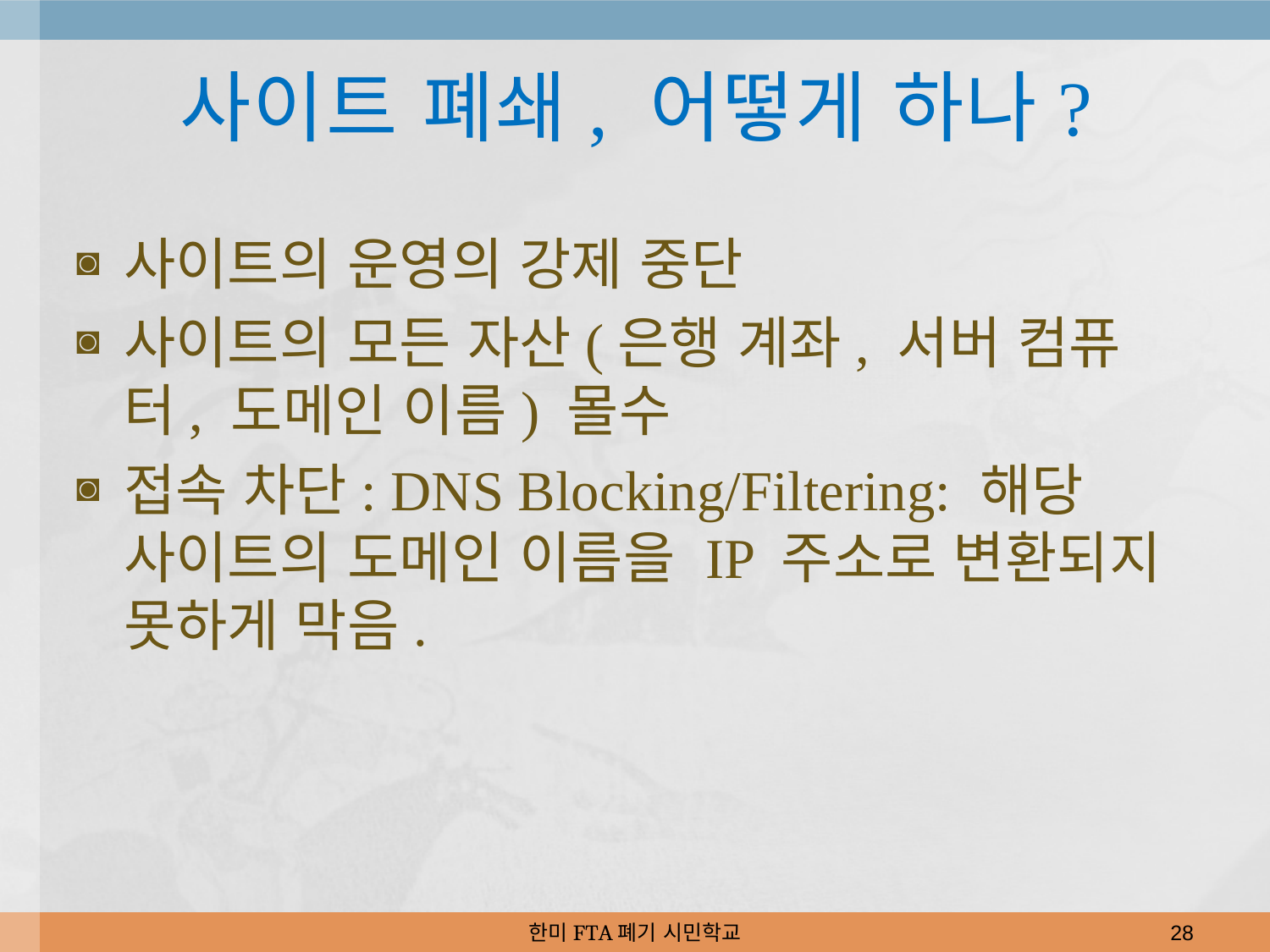

# 사이트 폐쇄, 어떻게 하나?
사이트의 운영의 강제 중단
사이트의 모든 자산(은행 계좌, 서버 컴퓨터, 도메인 이름) 몰수
접속 차단: DNS Blocking/Filtering: 해당 사이트의 도메인 이름을 IP 주소로 변환되지 못하게 막음.
한미FTA폐기 시민학교
28